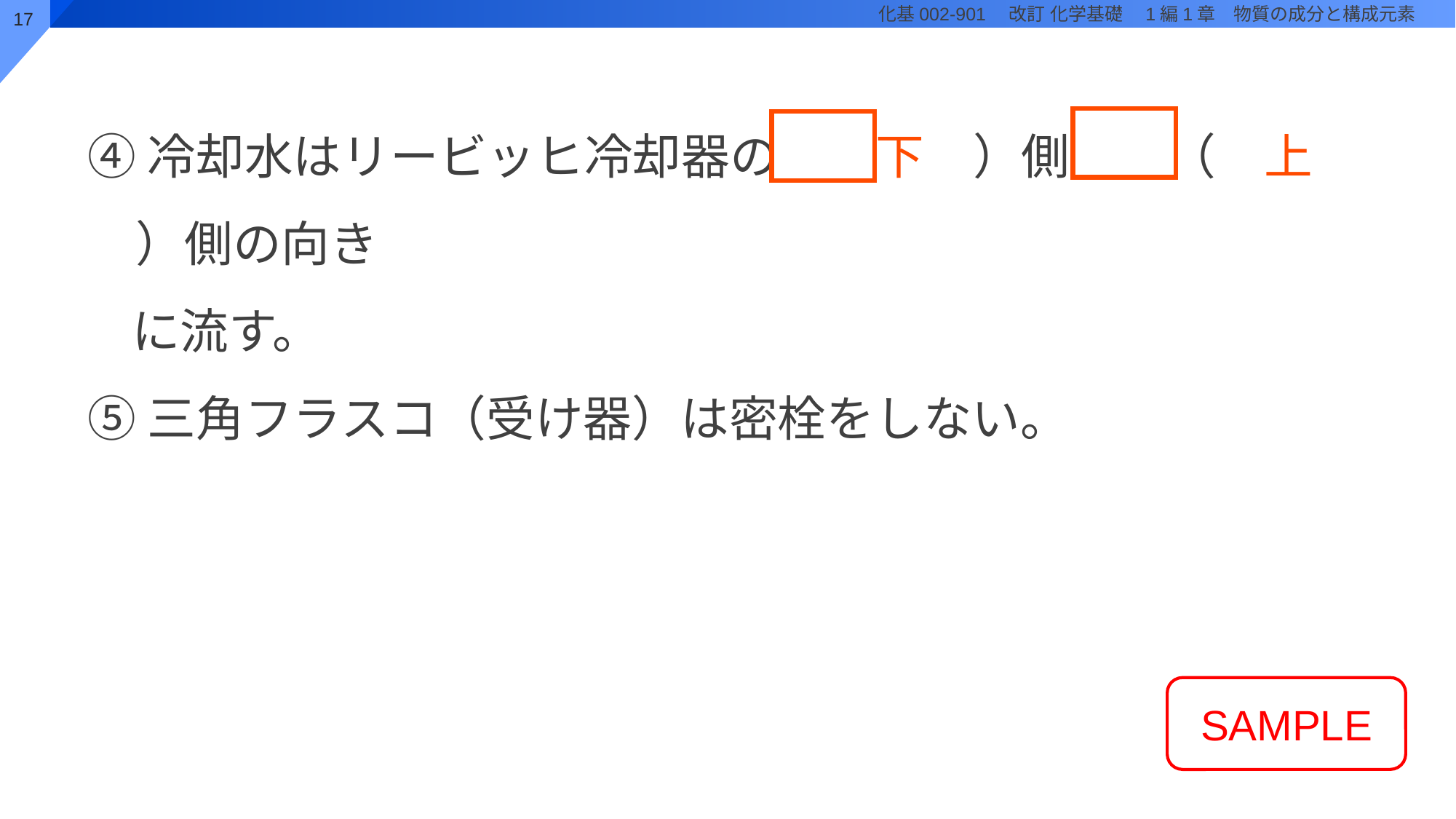

④冷却水はリービッヒ冷却器の（　下　）側から（　上　）側の向き
   に流す。
⑤三角フラスコ（受け器）は密栓をしない。

SAMPLE